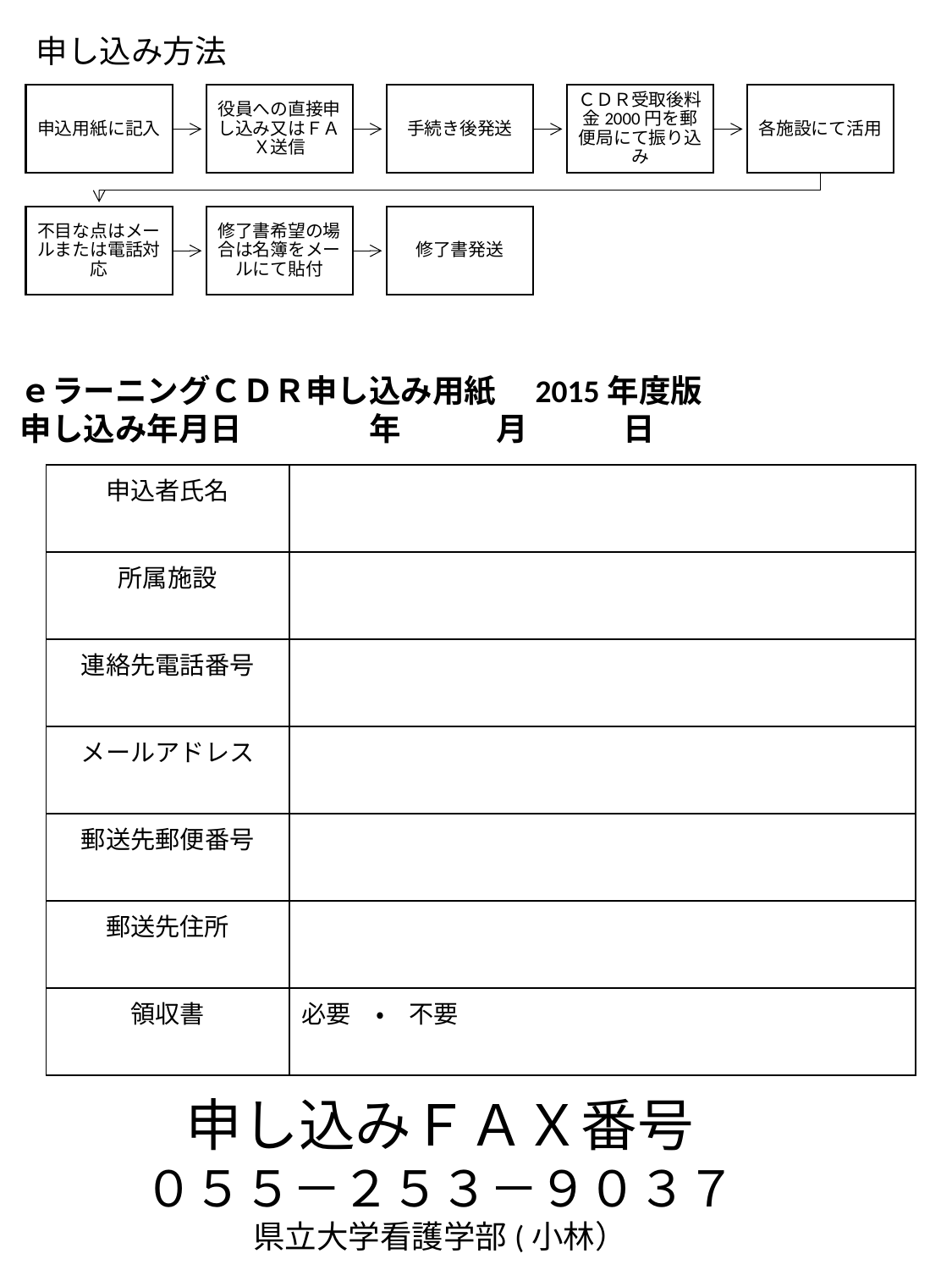

申し込み方法

申込用紙に記入

役員への直接申し込み又はＦＡＸ送信

手続き後発送

ＣＤＲ受取後料金2000円を郵便局にて振り込み

各施設にて活用

不目な点はメールまたは電話対応

修了書希望の場合は名簿をメールにて貼付
修了書発送
ｅラーニングＣＤＲ申し込み用紙　2015年度版
申し込み年月日　　　　年　　　月　　　日
| 申込者氏名 |  |
| --- | --- |
| 所属施設 |  |
| 連絡先電話番号 |  |
| メールアドレス |  |
| 郵送先郵便番号 |  |
| 郵送先住所 |  |
| 領収書 | 必要　・　不要 |
申し込みＦＡＸ番号
０５５－２５３－９０３７
県立大学看護学部(小林）